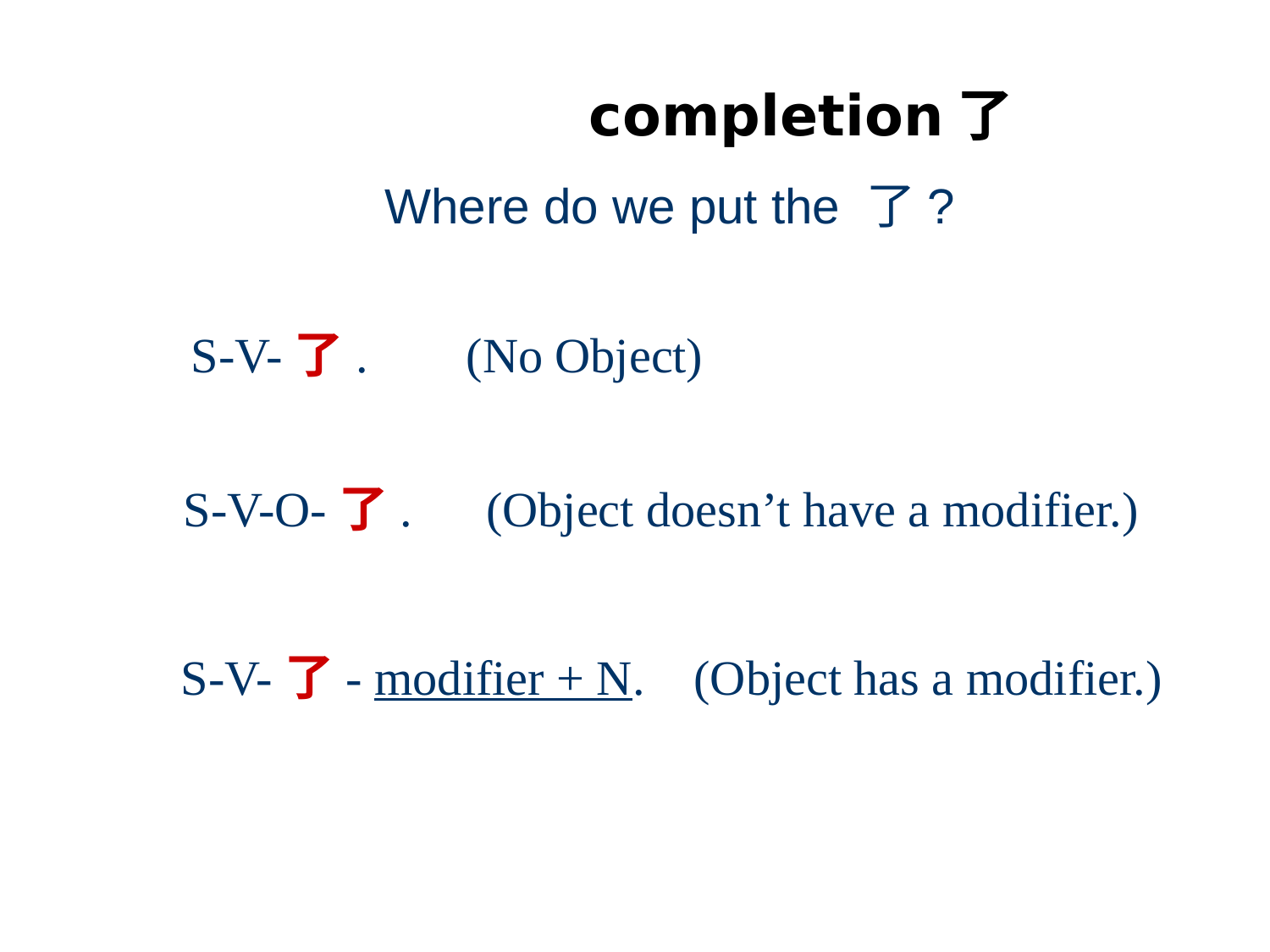

# completion了
Where do we put the 了?
S-V-了.        (No Object)
 S-V-O-了.      (Object doesn’t have a modifier.)
S-V-了- modifier + N.    (Object has a modifier.)